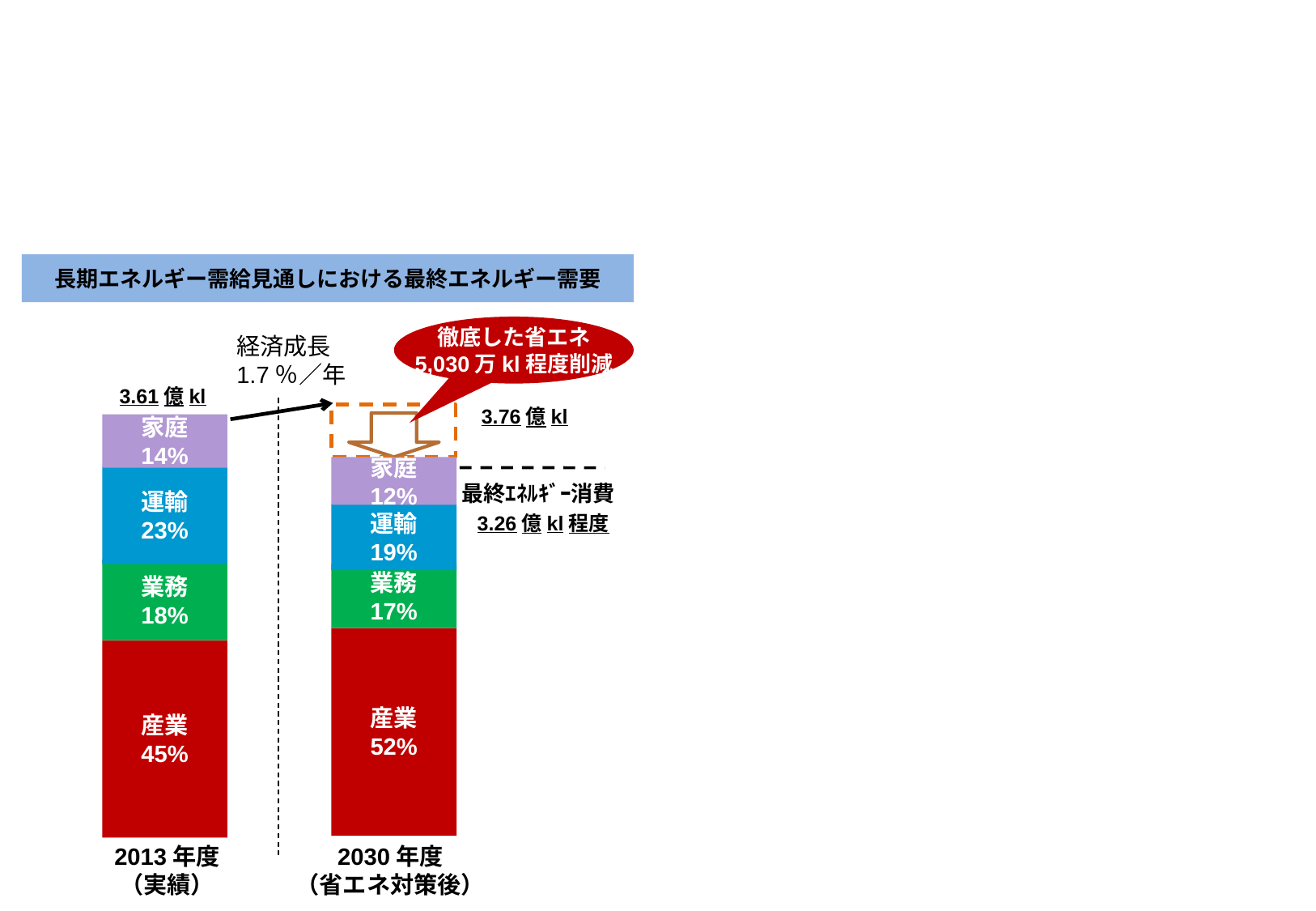

長期エネルギー需給見通しにおける最終エネルギー需要
徹底した省エネ
5,030万kl程度削減
経済成長
1.7％／年
3.61億kl
3.76億kl

3.26億kl程度
2013年度
（実績）
2030年度
（省エネ対策後）
家庭
14%
家庭
12%
運輸
23%
最終ｴﾈﾙｷﾞｰ消費
運輸
19%
業務
18%
業務
17%
産業
52%
産業
45%